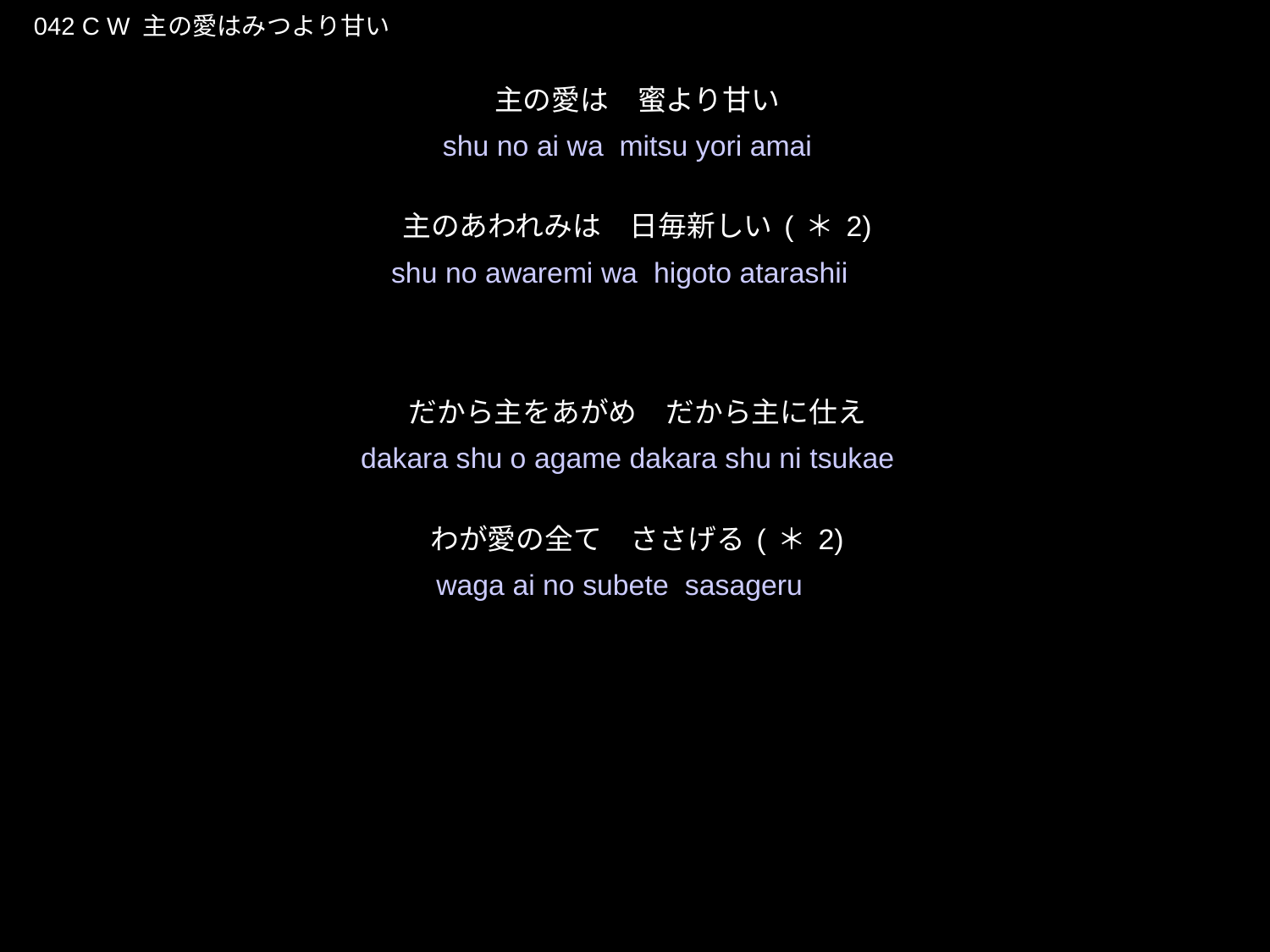

しゅのあいはみつよりあまい
★W
042 C W 主の愛はみつより甘い
主の愛は　蜜より甘い
主のあわれみは　日毎新しい(＊2)
だから主をあがめ　だから主に仕え
わが愛の全て　ささげる(＊2)
★３
shu no ai wa  mitsu yori amai
shu no awaremi wa  higoto atarashii
dakara shu o agame dakara shu ni tsukae
waga ai no subete  sasageru